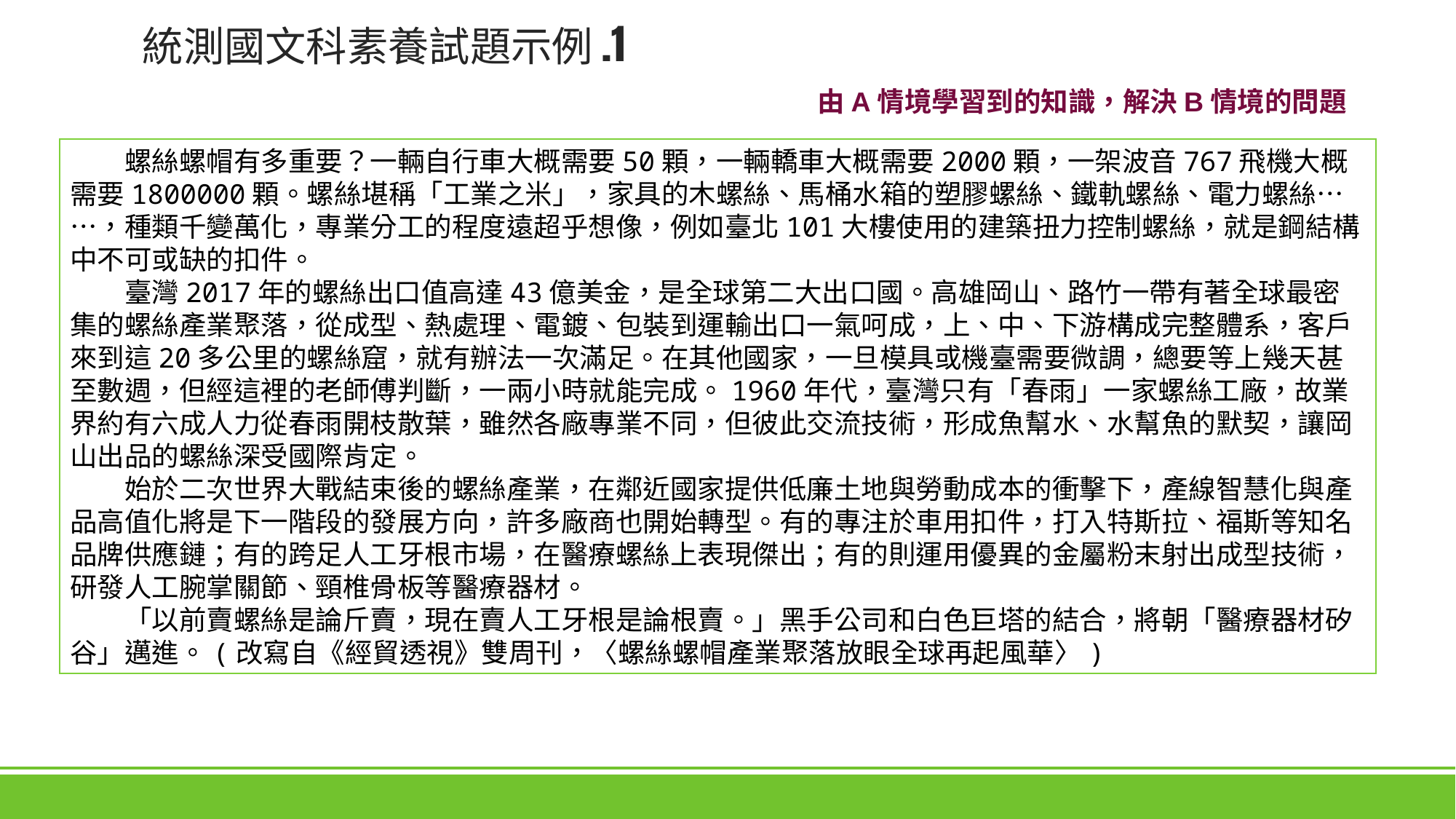

統測國文科素養試題示例.1
由A情境學習到的知識，解決B情境的問題
　　螺絲螺帽有多重要？一輛自行車大概需要50顆，一輛轎車大概需要2000顆，一架波音767飛機大概需要1800000顆。螺絲堪稱「工業之米」，家具的木螺絲、馬桶水箱的塑膠螺絲、鐵軌螺絲、電力螺絲……，種類千變萬化，專業分工的程度遠超乎想像，例如臺北101大樓使用的建築扭力控制螺絲，就是鋼結構中不可或缺的扣件。
　　臺灣2017年的螺絲出口值高達43億美金，是全球第二大出口國。高雄岡山、路竹一帶有著全球最密集的螺絲產業聚落，從成型、熱處理、電鍍、包裝到運輸出口一氣呵成，上、中、下游構成完整體系，客戶來到這20多公里的螺絲窟，就有辦法一次滿足。在其他國家，一旦模具或機臺需要微調，總要等上幾天甚至數週，但經這裡的老師傅判斷，一兩小時就能完成。1960年代，臺灣只有「春雨」一家螺絲工廠，故業界約有六成人力從春雨開枝散葉，雖然各廠專業不同，但彼此交流技術，形成魚幫水、水幫魚的默契，讓岡山出品的螺絲深受國際肯定。
　　始於二次世界大戰結束後的螺絲產業，在鄰近國家提供低廉土地與勞動成本的衝擊下，產線智慧化與產品高值化將是下一階段的發展方向，許多廠商也開始轉型。有的專注於車用扣件，打入特斯拉、福斯等知名品牌供應鏈；有的跨足人工牙根市場，在醫療螺絲上表現傑出；有的則運用優異的金屬粉末射出成型技術，研發人工腕掌關節、頸椎骨板等醫療器材。
　　「以前賣螺絲是論斤賣，現在賣人工牙根是論根賣。」黑手公司和白色巨塔的結合，將朝「醫療器材矽谷」邁進。(改寫自《經貿透視》雙周刊，〈螺絲螺帽產業聚落放眼全球再起風華〉)